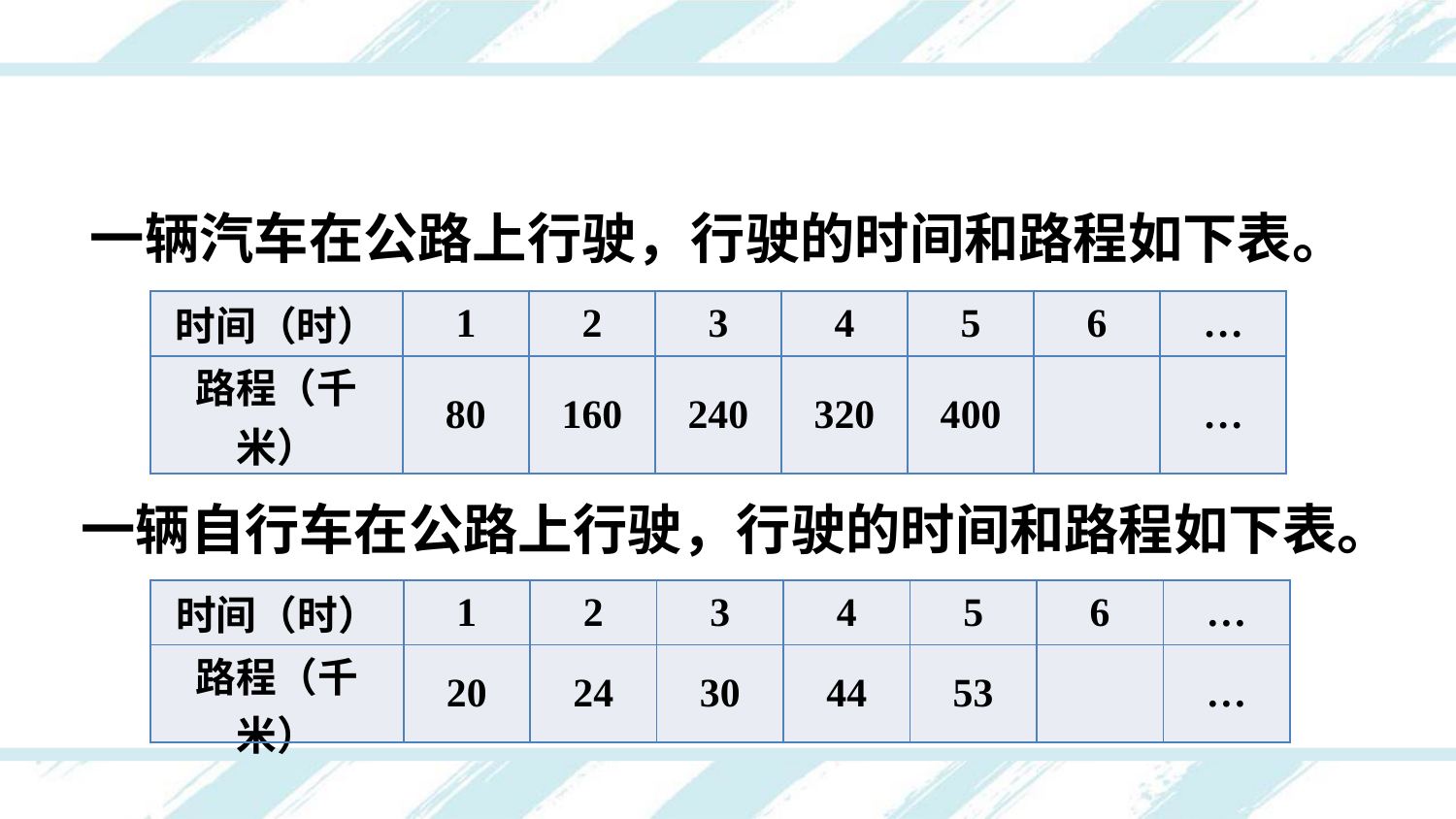

一辆汽车在公路上行驶，行驶的时间和路程如下表。
| 时间（时） | 1 | 2 | 3 | 4 | 5 | 6 | … |
| --- | --- | --- | --- | --- | --- | --- | --- |
| 路程（千米） | 80 | 160 | 240 | 320 | 400 |  | … |
一辆自行车在公路上行驶，行驶的时间和路程如下表。
| 时间（时） | 1 | 2 | 3 | 4 | 5 | 6 | … |
| --- | --- | --- | --- | --- | --- | --- | --- |
| 路程（千米） | 20 | 24 | 30 | 44 | 53 |  | … |